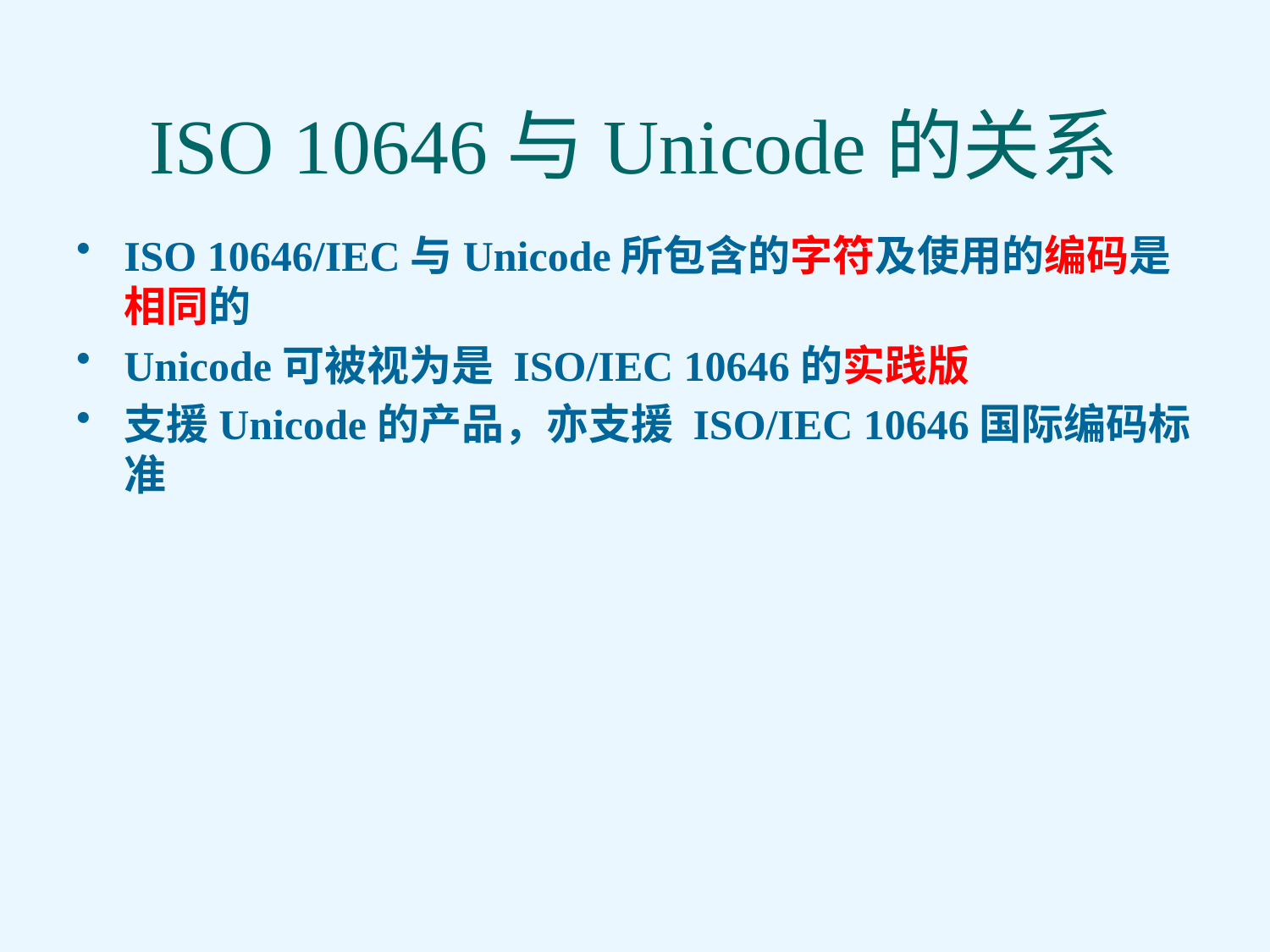

# ISO 10646与Unicode的关系
ISO 10646/IEC与Unicode所包含的字符及使用的编码是相同的
Unicode可被视为是 ISO/IEC 10646的实践版
支援Unicode的产品，亦支援 ISO/IEC 10646国际编码标准